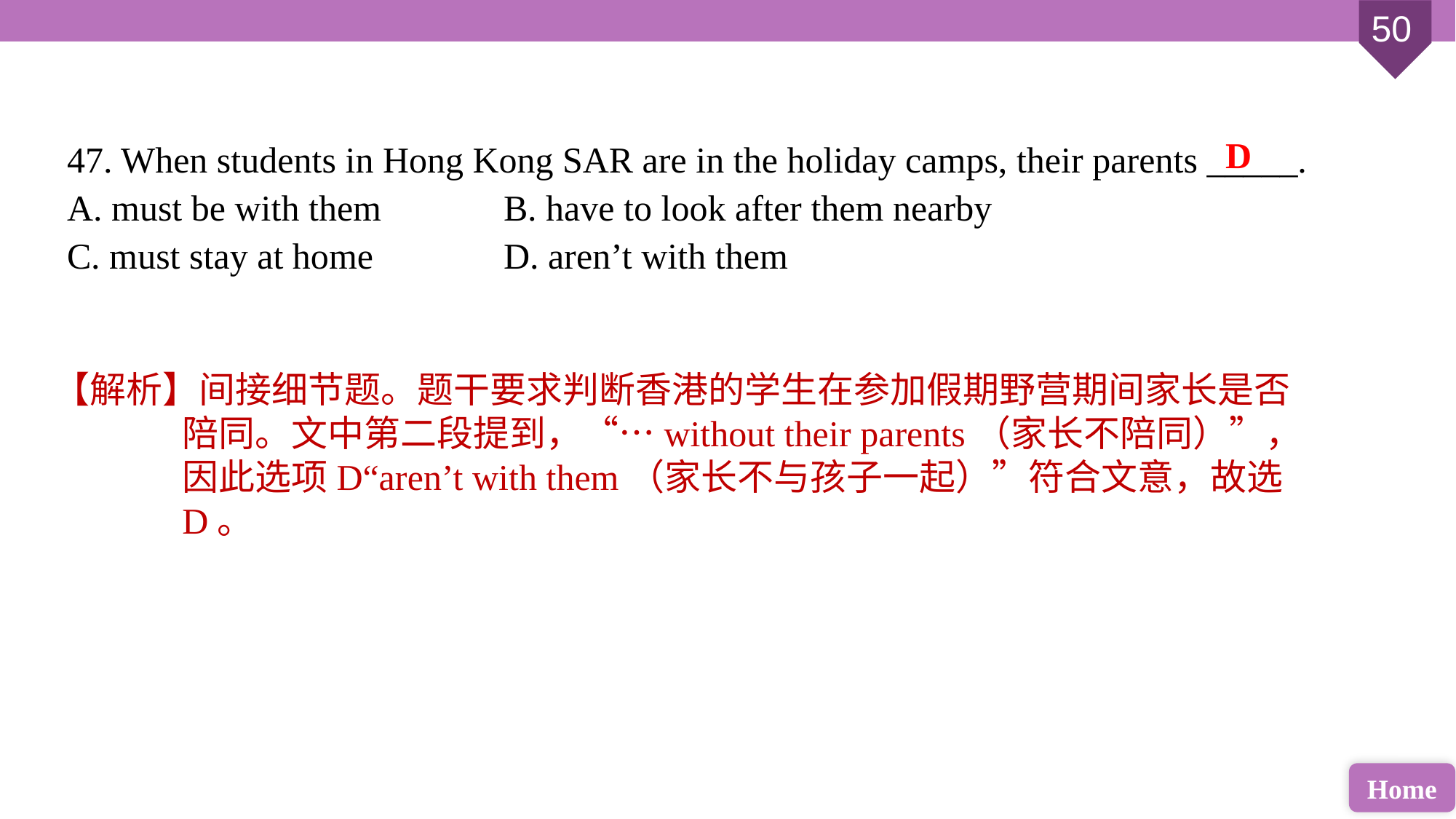

47. When students in Hong Kong SAR are in the holiday camps, their parents _____.
A. must be with them 		B. have to look after them nearby
C. must stay at home 		D. aren’t with them
D
【解析】间接细节题。题干要求判断香港的学生在参加假期野营期间家长是否陪同。文中第二段提到，“…without their parents（家长不陪同）”，因此选项D“aren’t with them（家长不与孩子一起）”符合文意，故选D。